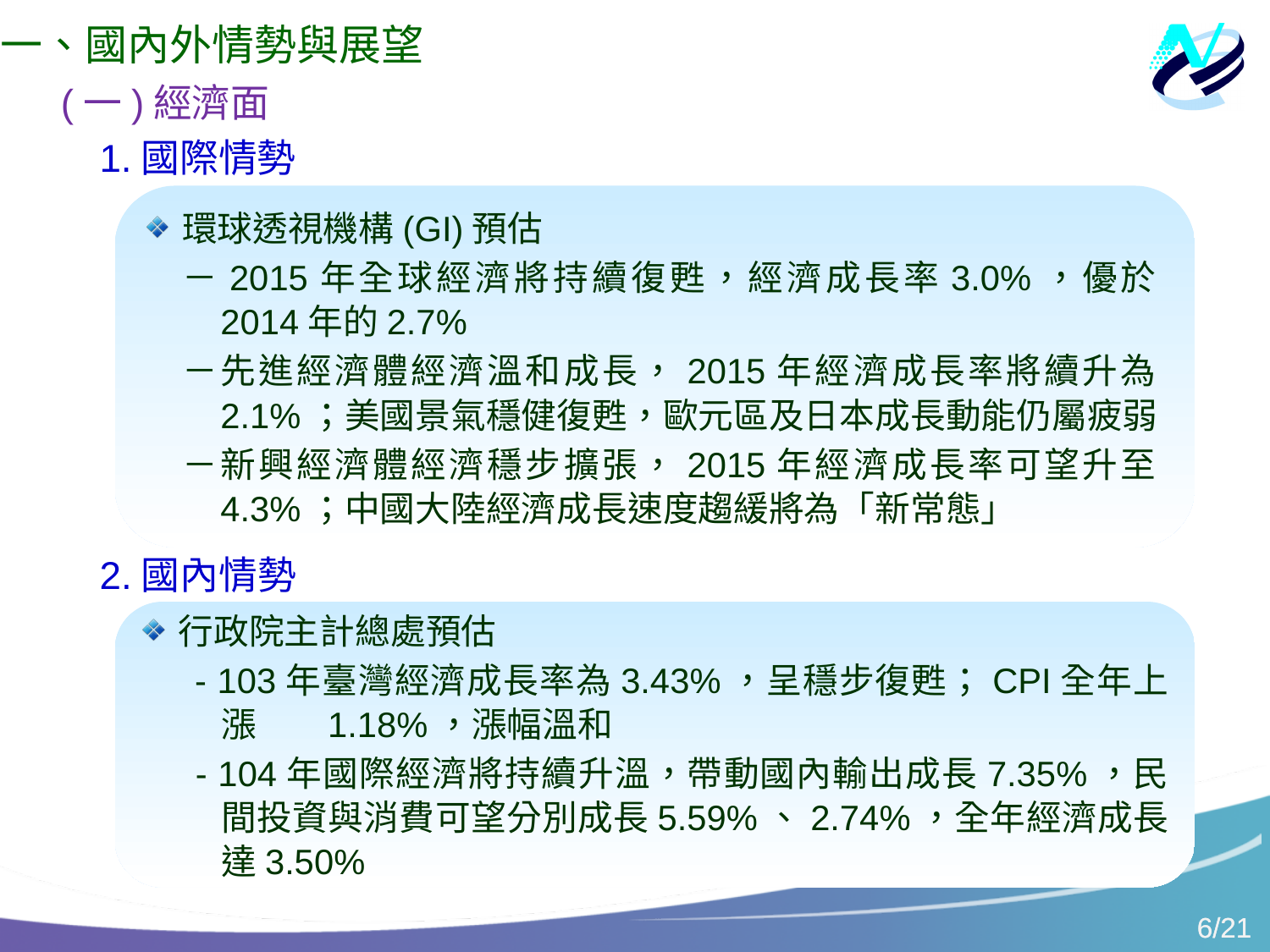

一、國內外情勢與展望
　(一)經濟面
　　1.國際情勢
環球透視機構(GI)預估
－2015年全球經濟將持續復甦，經濟成長率3.0%，優於2014年的2.7%
－先進經濟體經濟溫和成長，2015年經濟成長率將續升為2.1%；美國景氣穩健復甦，歐元區及日本成長動能仍屬疲弱
－新興經濟體經濟穩步擴張，2015年經濟成長率可望升至4.3%；中國大陸經濟成長速度趨緩將為「新常態」
　　2.國內情勢
行政院主計總處預估
     - 103年臺灣經濟成長率為3.43%，呈穩步復甦；CPI全年上漲        1.18%，漲幅溫和
     - 104年國際經濟將持續升溫，帶動國內輸出成長7.35%，民間投資與消費可望分別成長5.59%、2.74%，全年經濟成長達3.50%